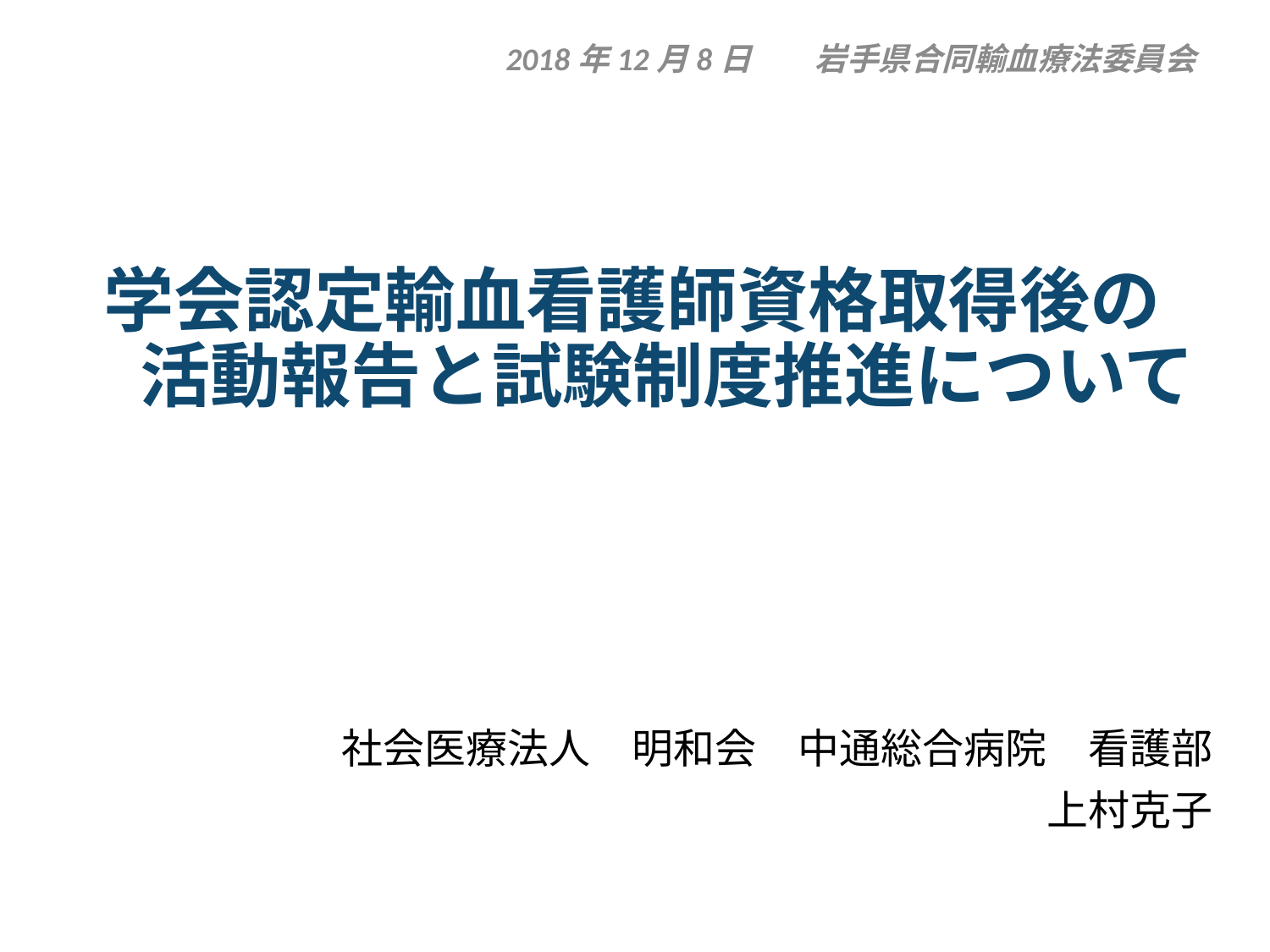

2018年12月8日　　岩手県合同輸血療法委員会
# 学会認定輸血看護師資格取得後の　活動報告と試験制度推進について
社会医療法人　明和会　中通総合病院　看護部
上村克子